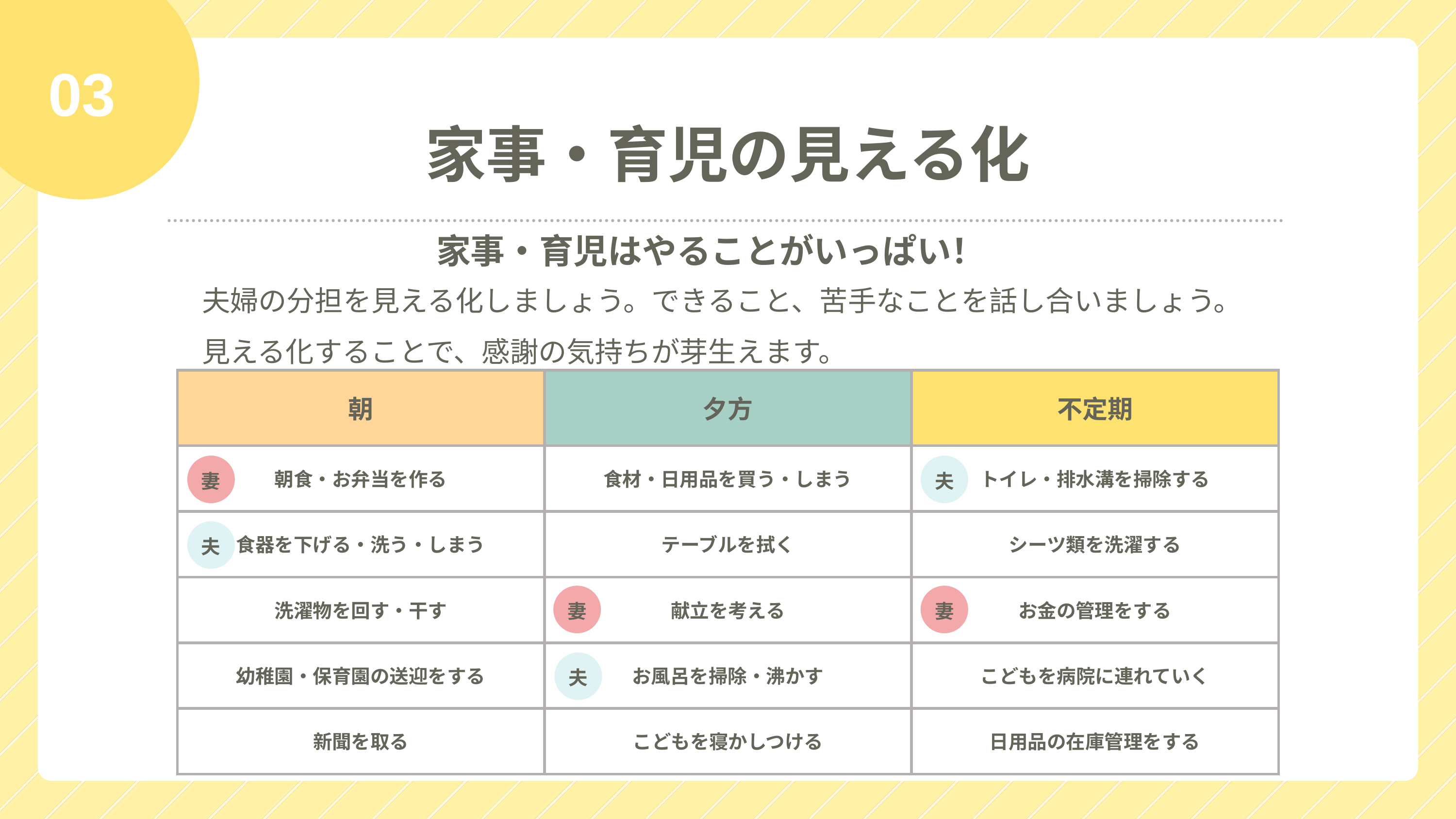

03

家事・育児の見える化

家事・育児はやることがいっぱい！
夫婦の分担を見える化しましょう。できること、苦手なことを話し合いましょう。
見える化することで、感謝の気持ちが芽生えます。
| 朝 | 夕方 | 不定期 |
| --- | --- | --- |
| 朝食・お弁当を作る | 食材・日用品を買う・しまう | トイレ・排水溝を掃除する |
| 食器を下げる・洗う・しまう | テーブルを拭く | シーツ類を洗濯する |
| 洗濯物を回す・干す | 献立を考える | お金の管理をする |
| 幼稚園・保育園の送迎をする | お風呂を掃除・沸かす | こどもを病院に連れていく |
| 新聞を取る | こどもを寝かしつける | 日用品の在庫管理をする |

妻

夫

夫

妻

妻

夫